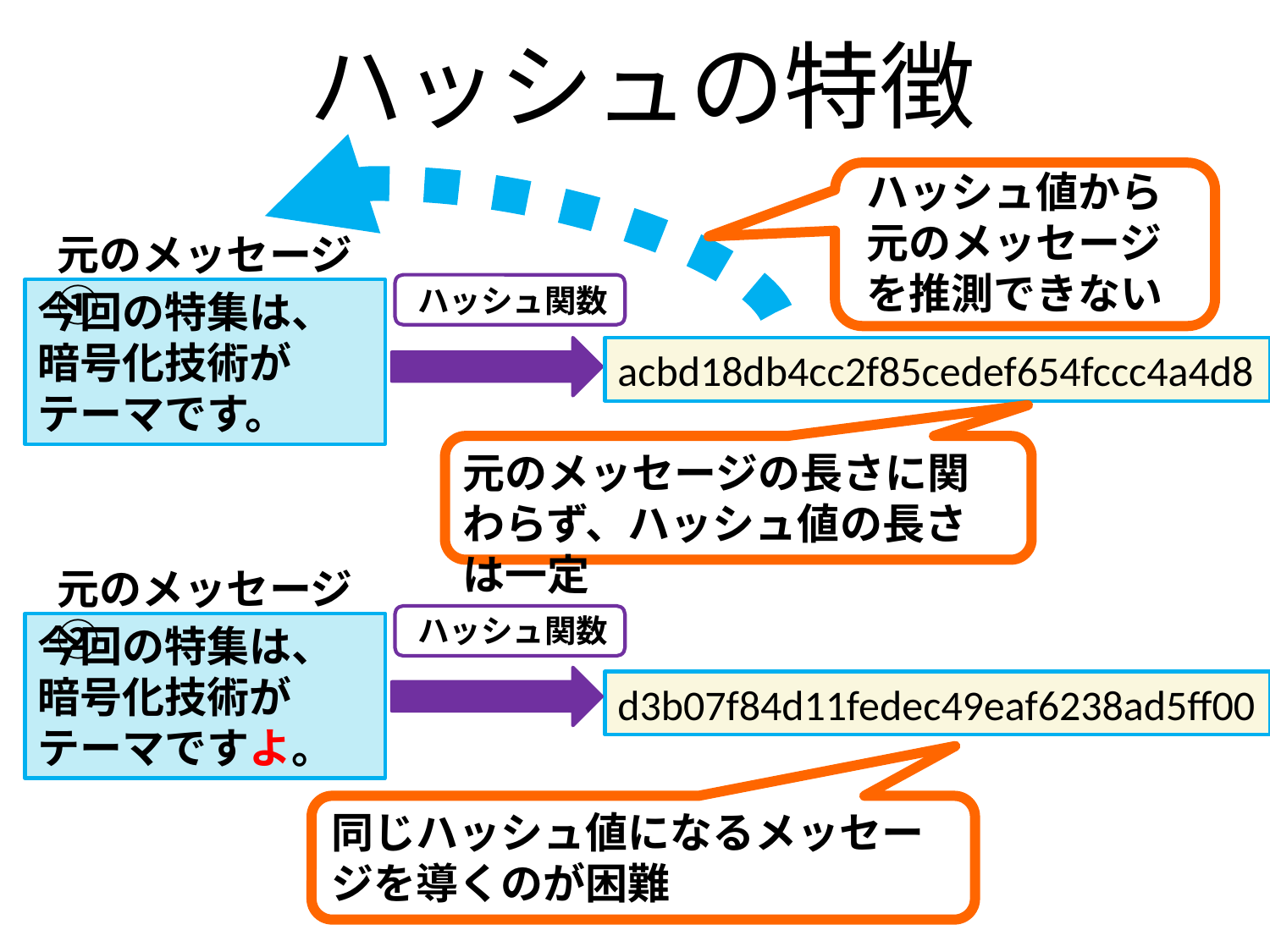

# ハッシュの特徴
ハッシュ値から元のメッセージを推測できない

元のメッセージ①

ハッシュ関数
今回の特集は、暗号化技術がテーマです。

acbd18db4cc2f85cedef654fccc4a4d8

元のメッセージの長さに関わらず、ハッシュ値の長さは一定
元のメッセージ②
ハッシュ関数

今回の特集は、暗号化技術がテーマですよ。
d3b07f84d11fedec49eaf6238ad5ff00

同じハッシュ値になるメッセージを導くのが困難